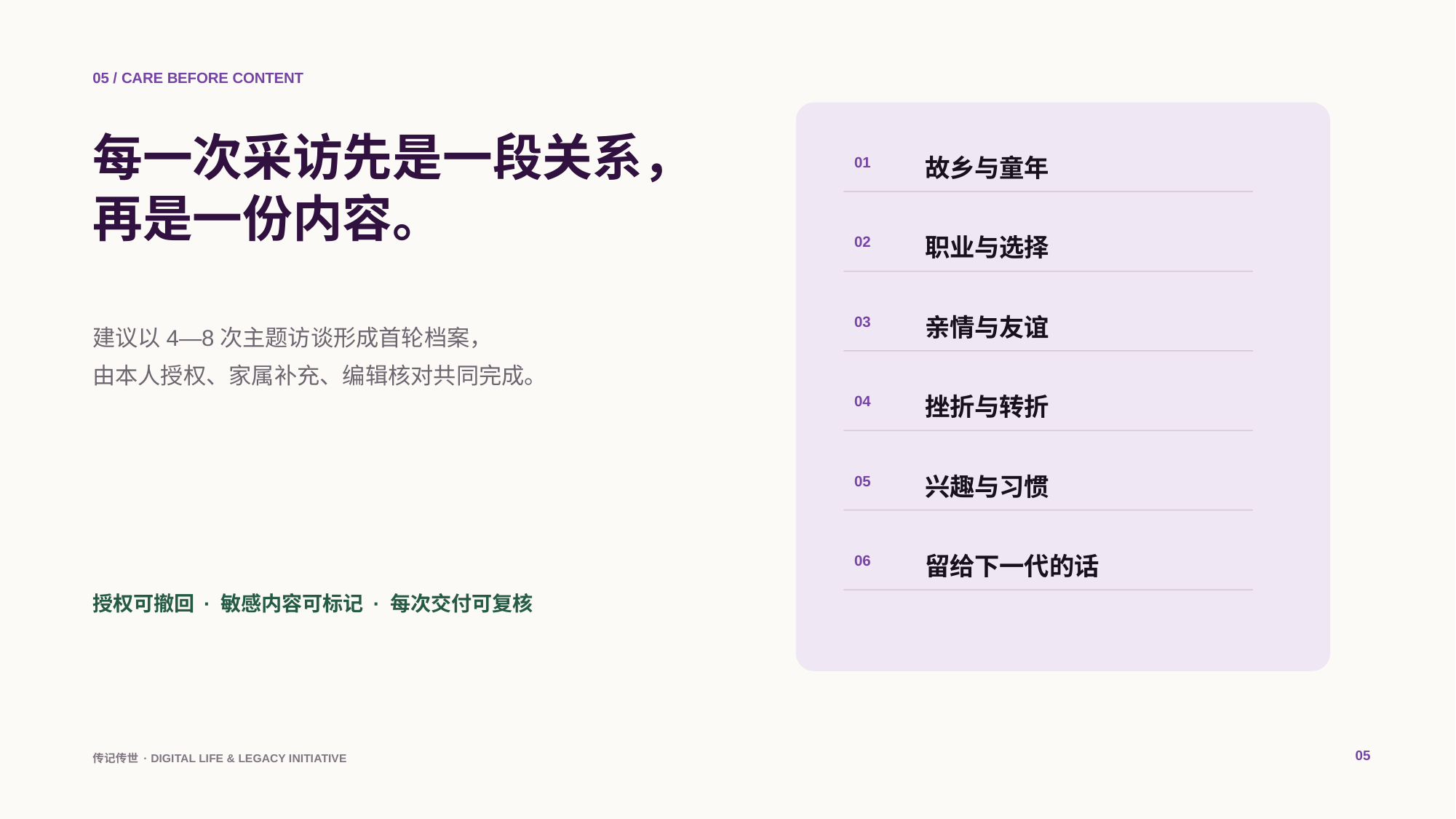

05 / CARE BEFORE CONTENT

每一次采访先是一段关系，
再是一份内容。
故乡与童年
01

职业与选择
02

亲情与友谊
03
建议以4—8次主题访谈形成首轮档案，
由本人授权、家属补充、编辑核对共同完成。

挫折与转折
04

兴趣与习惯
05

留给下一代的话
06
授权可撤回 · 敏感内容可标记 · 每次交付可复核

05
传记传世 · DIGITAL LIFE & LEGACY INITIATIVE